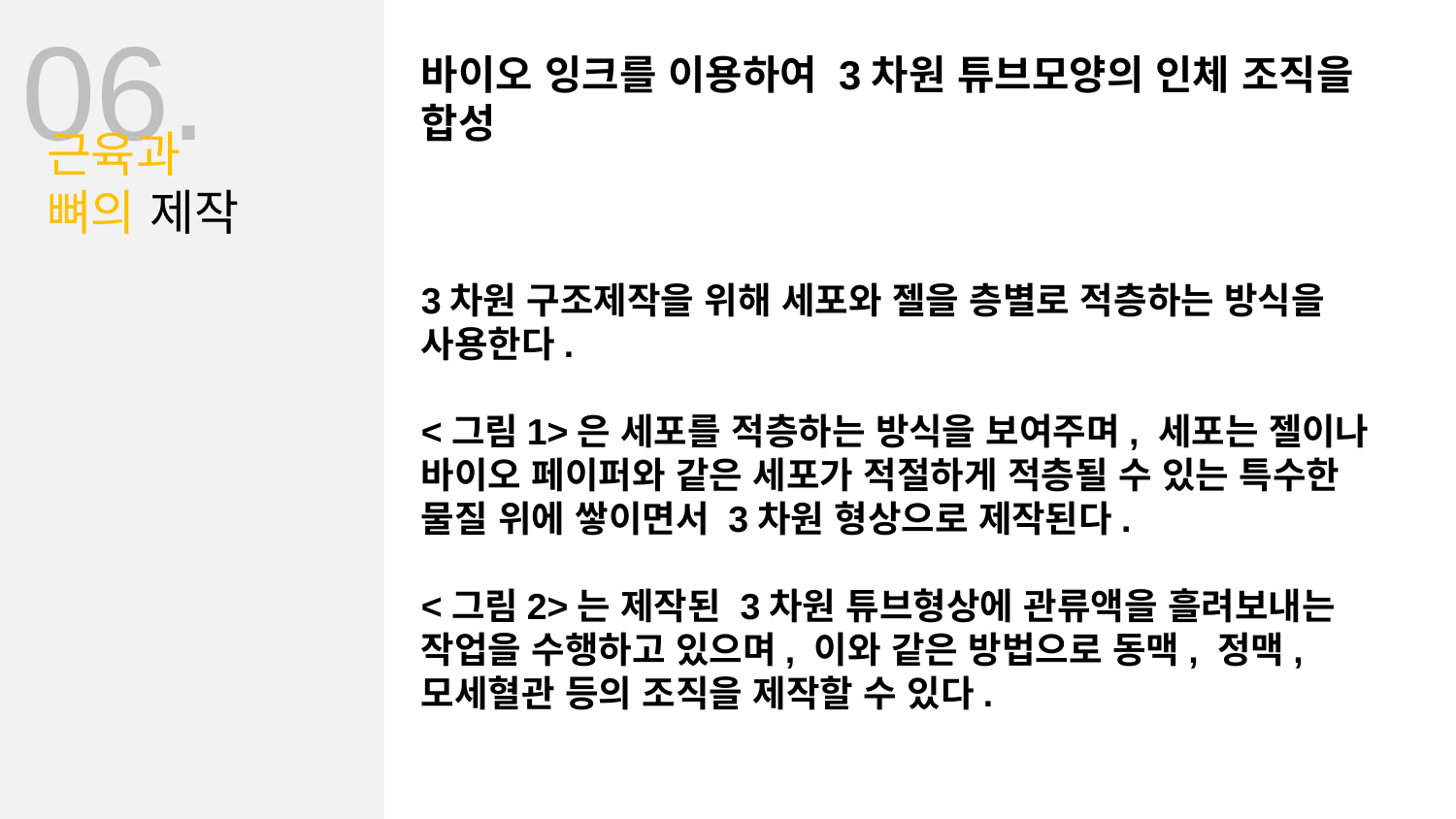

06.
바이오 잉크를 이용하여 3차원 튜브모양의 인체 조직을 합성

3차원 구조제작을 위해 세포와 젤을 층별로 적층하는 방식을 사용한다.

<그림1>은 세포를 적층하는 방식을 보여주며, 세포는 젤이나 바이오 페이퍼와 같은 세포가 적절하게 적층될 수 있는 특수한 물질 위에 쌓이면서 3차원 형상으로 제작된다.

<그림2>는 제작된 3차원 튜브형상에 관류액을 흘려보내는 작업을 수행하고 있으며, 이와 같은 방법으로 동맥, 정맥, 모세혈관 등의 조직을 제작할 수 있다.

근육과
뼈의 제작